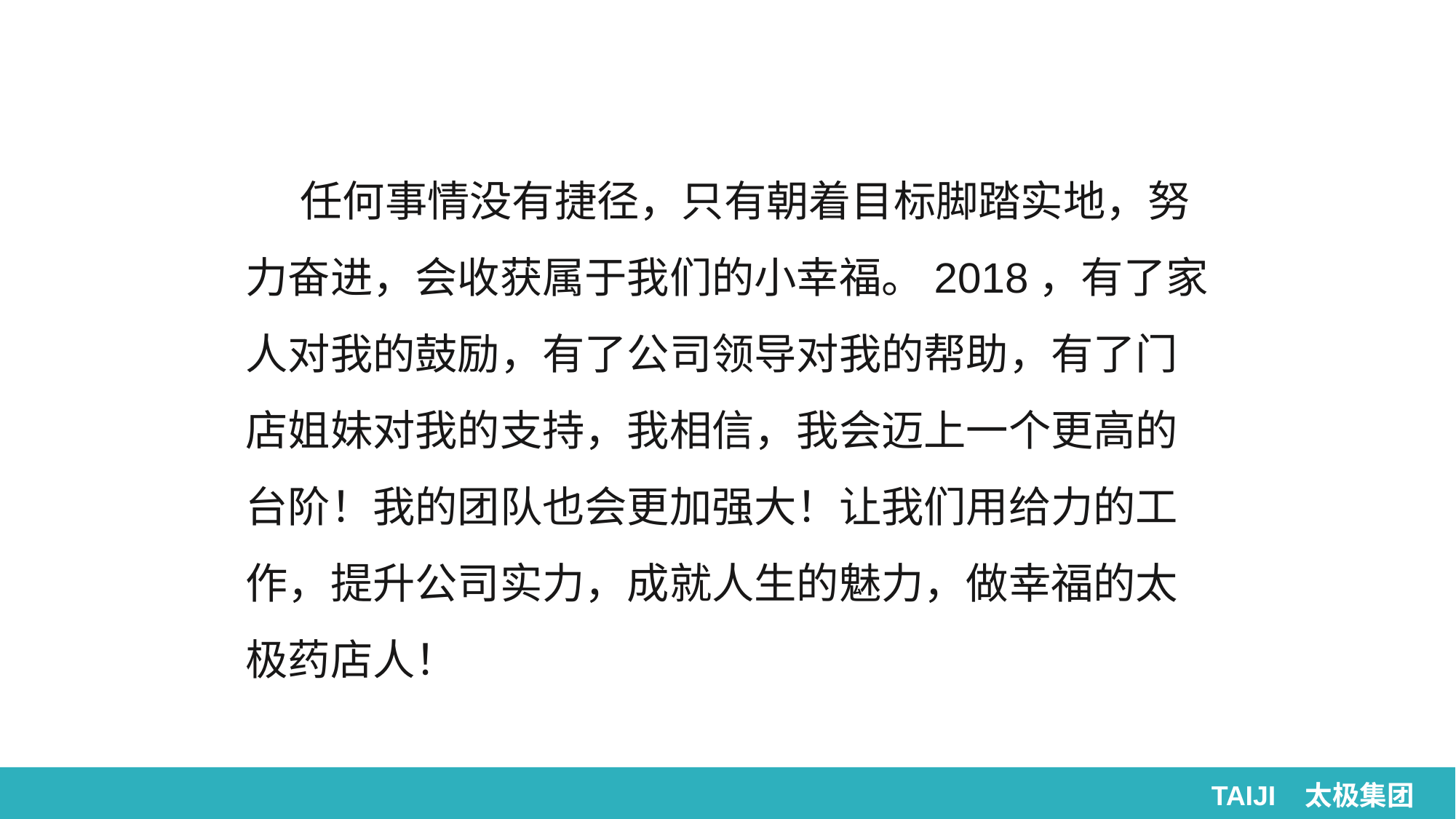

任何事情没有捷径，只有朝着目标脚踏实地，努力奋进，会收获属于我们的小幸福。2018，有了家人对我的鼓励，有了公司领导对我的帮助，有了门店姐妹对我的支持，我相信，我会迈上一个更高的台阶！我的团队也会更加强大！让我们用给力的工作，提升公司实力，成就人生的魅力，做幸福的太极药店人！

TAIJI   太极集团